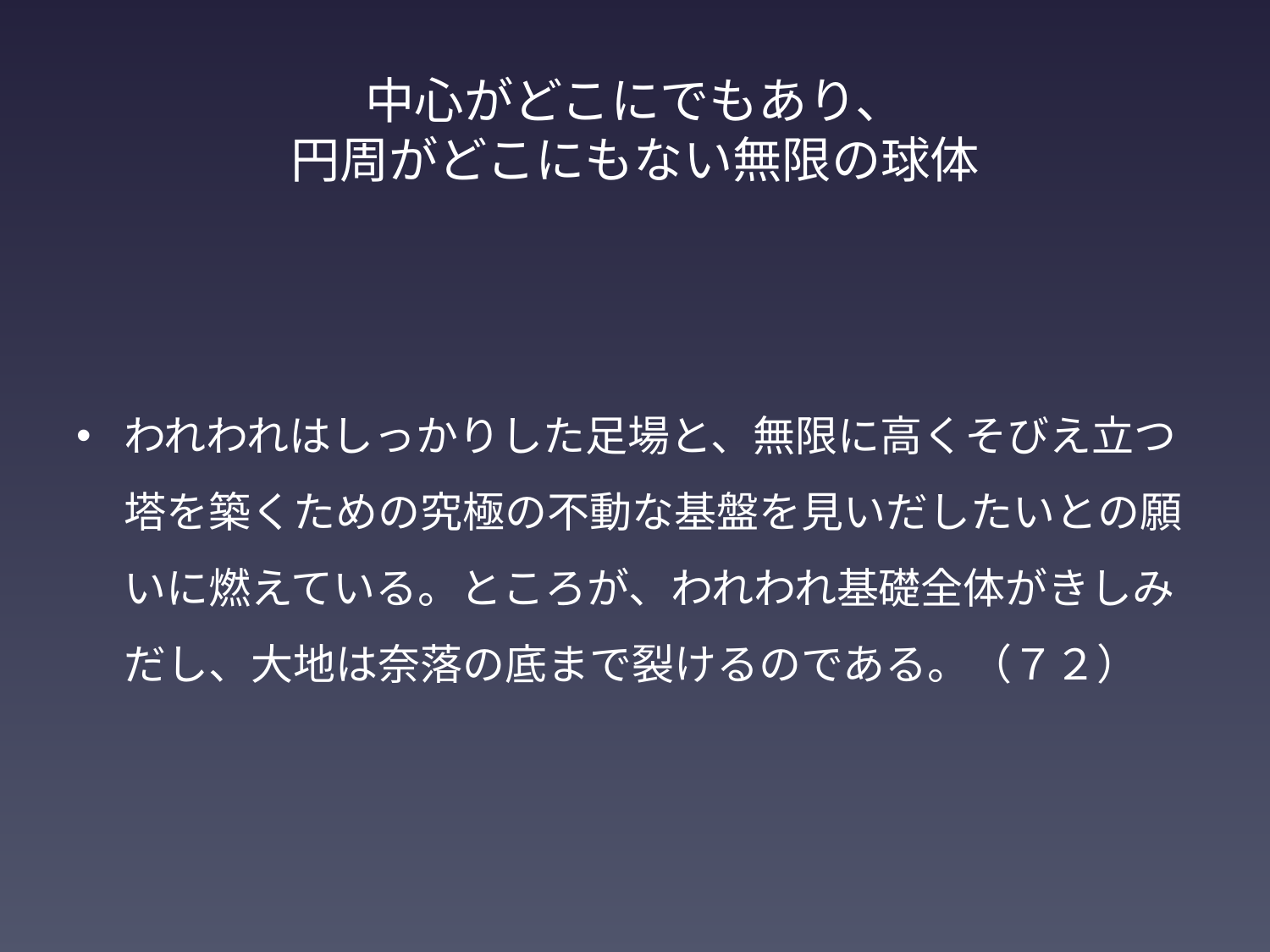

# 中心がどこにでもあり、 円周がどこにもない無限の球体
われわれはしっかりした足場と、無限に高くそびえ立つ塔を築くための究極の不動な基盤を見いだしたいとの願いに燃えている。ところが、われわれ基礎全体がきしみだし、大地は奈落の底まで裂けるのである。（７２）